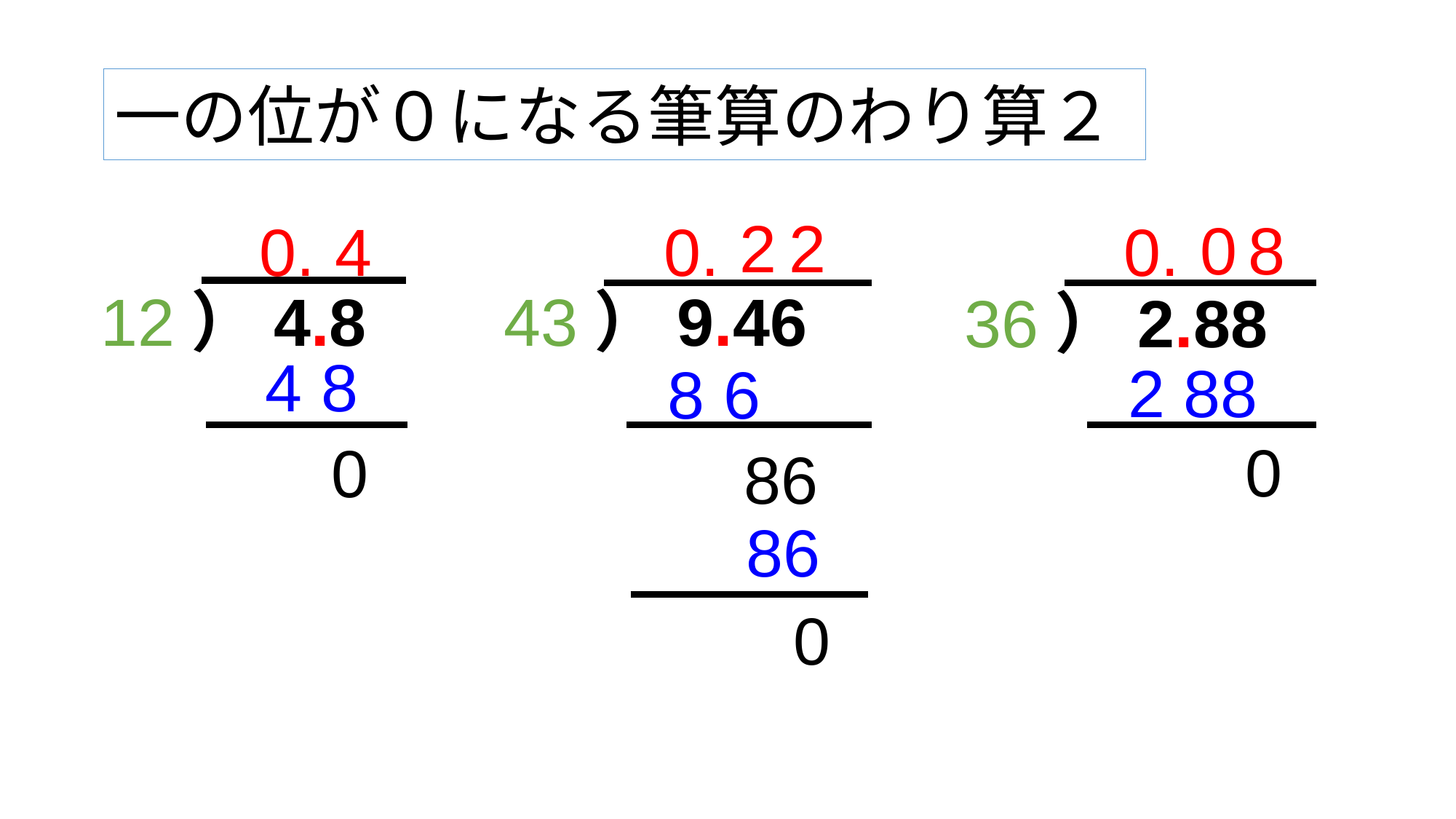

一の位が０になる筆算のわり算２
2
2
0
8
0.
4
0.
0.
12）4.8
43）9.46
36）2.88
4.8
2.88
8.6
0
0
86
86
0